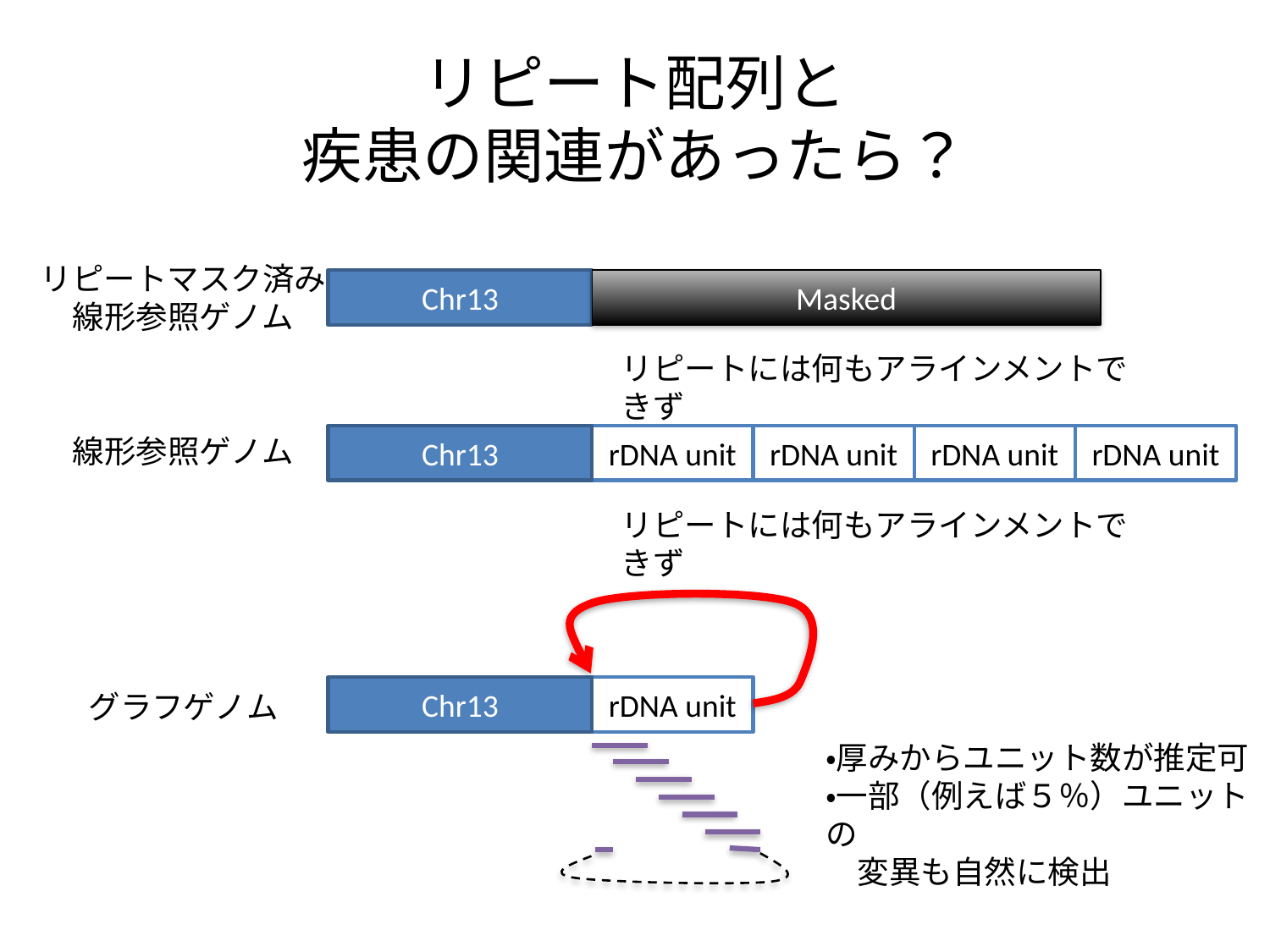

# リピート配列と 疾患の関連があったら？
リピートマスク済み
線形参照ゲノム
Chr13
Masked
リピートには何もアラインメントできず
線形参照ゲノム
Chr13
rDNA unit
rDNA unit
rDNA unit
rDNA unit
リピートには何もアラインメントできず

Chr13
rDNA unit
グラフゲノム
・厚みからユニット数が推定可
・一部（例えば５％）ユニットの
　変異も自然に検出